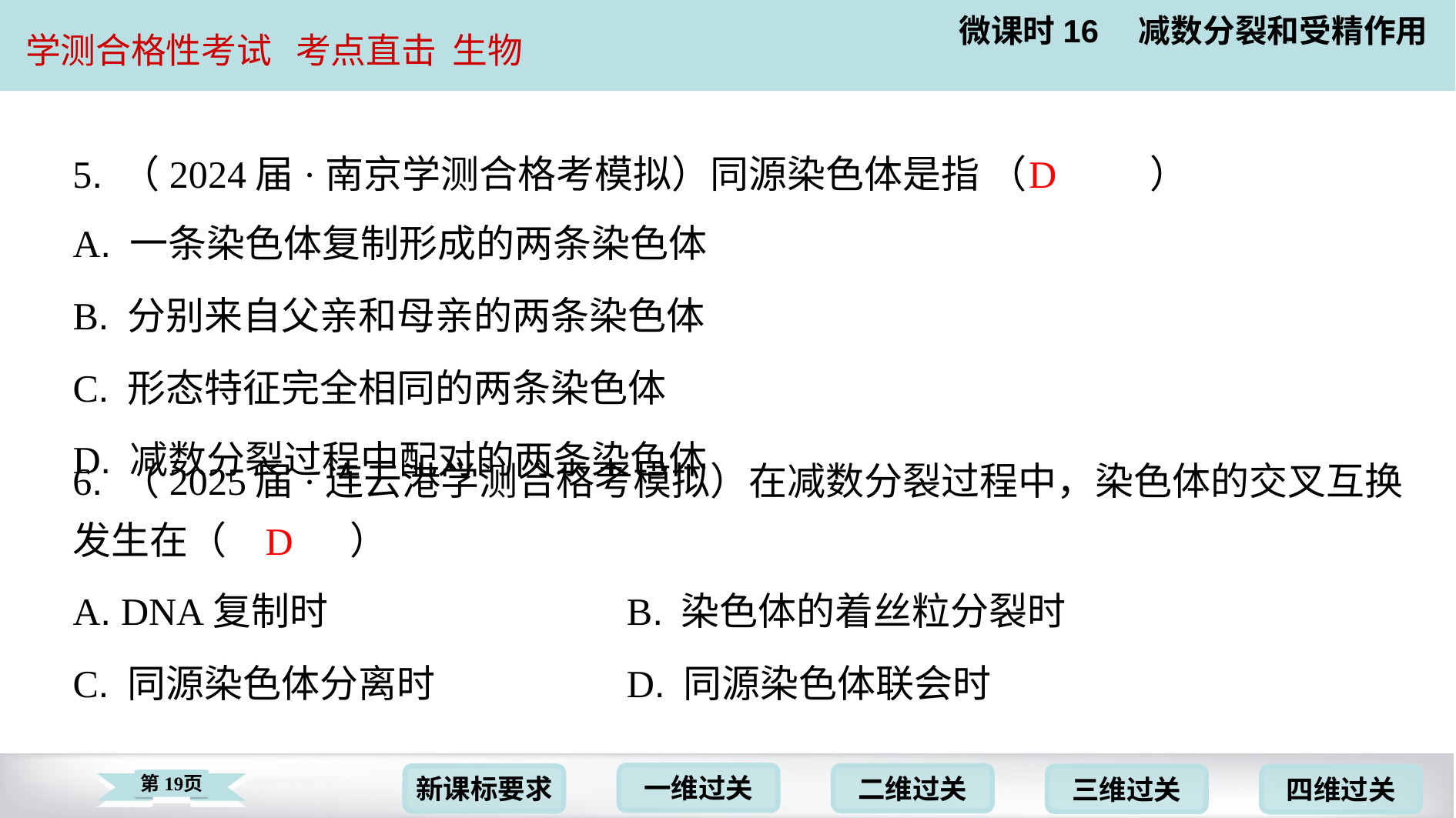

D
5. （2024届·南京学测合格考模拟）同源染色体是指 （　D　）
| A. 一条染色体复制形成的两条染色体 |
| --- |
| B. 分别来自父亲和母亲的两条染色体 |
| C. 形态特征完全相同的两条染色体 |
| D. 减数分裂过程中配对的两条染色体 |
6. （2025届·连云港学测合格考模拟）在减数分裂过程中，染色体的交叉互换
发生在（　D　）
D
| A. DNA复制时 | B. 染色体的着丝粒分裂时 |
| --- | --- |
| C. 同源染色体分离时 | D. 同源染色体联会时 |